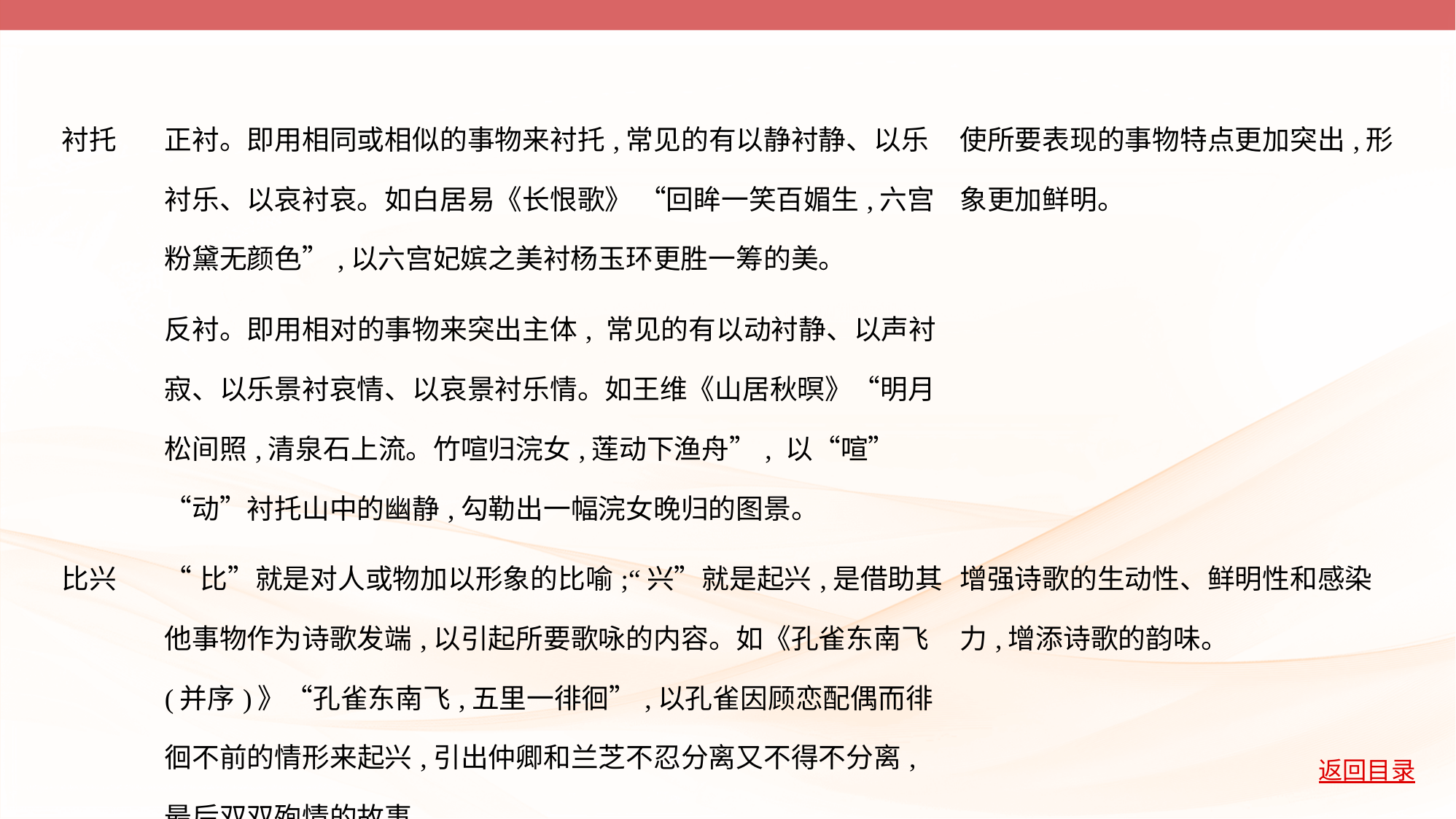

| 衬托 | 正衬。即用相同或相似的事物来衬托,常见的有以静衬静、以乐衬乐、以哀衬哀。如白居易《长恨歌》 “回眸一笑百媚生,六宫粉黛无颜色”,以六宫妃嫔之美衬杨玉环更胜一筹的美。 | 使所要表现的事物特点更加突出,形 象更加鲜明。 |
| --- | --- | --- |
|  | 反衬。即用相对的事物来突出主体, 常见的有以动衬静、以声衬寂、以乐景衬哀情、以哀景衬乐情。如王维《山居秋暝》“明月松间照,清泉石上流。竹喧归浣女,莲动下渔舟”, 以“喧”“动”衬托山中的幽静,勾勒出一幅浣女晚归的图景。 |  |
| 比兴 | “比”就是对人或物加以形象的比喻;“兴”就是起兴,是借助其他事物作为诗歌发端,以引起所要歌咏的内容。如《孔雀东南飞(并序)》“孔雀东南飞,五里一徘徊”,以孔雀因顾恋配偶而徘徊不前的情形来起兴,引出仲卿和兰芝不忍分离又不得不分离, 最后双双殉情的故事。 | 增强诗歌的生动性、鲜明性和感染 力,增添诗歌的韵味。 |